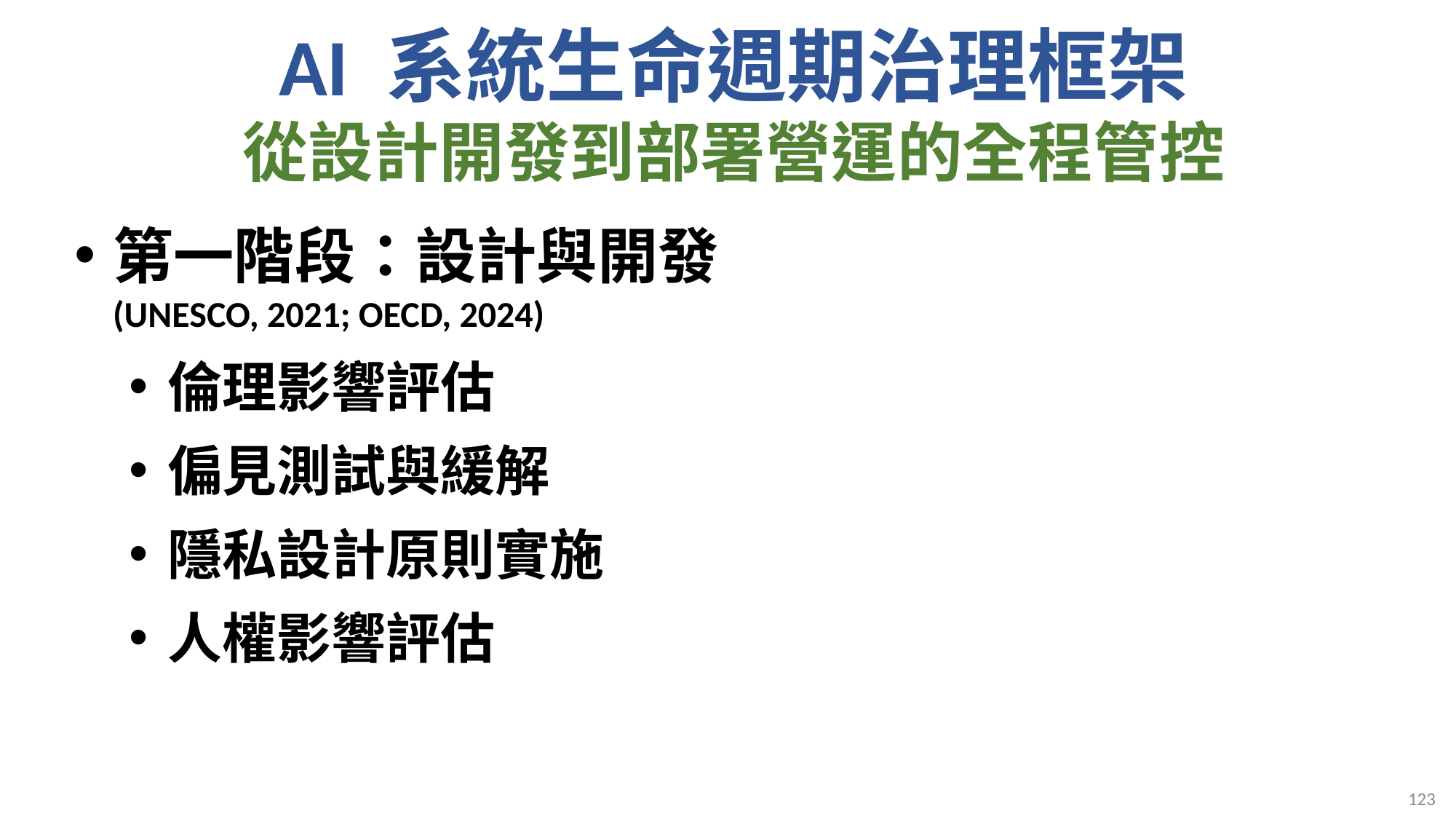

# AI 系統生命週期治理框架 從設計開發到部署營運的全程管控
第一階段：設計與開發
(UNESCO, 2021; OECD, 2024)
倫理影響評估
偏見測試與緩解
隱私設計原則實施
人權影響評估

123